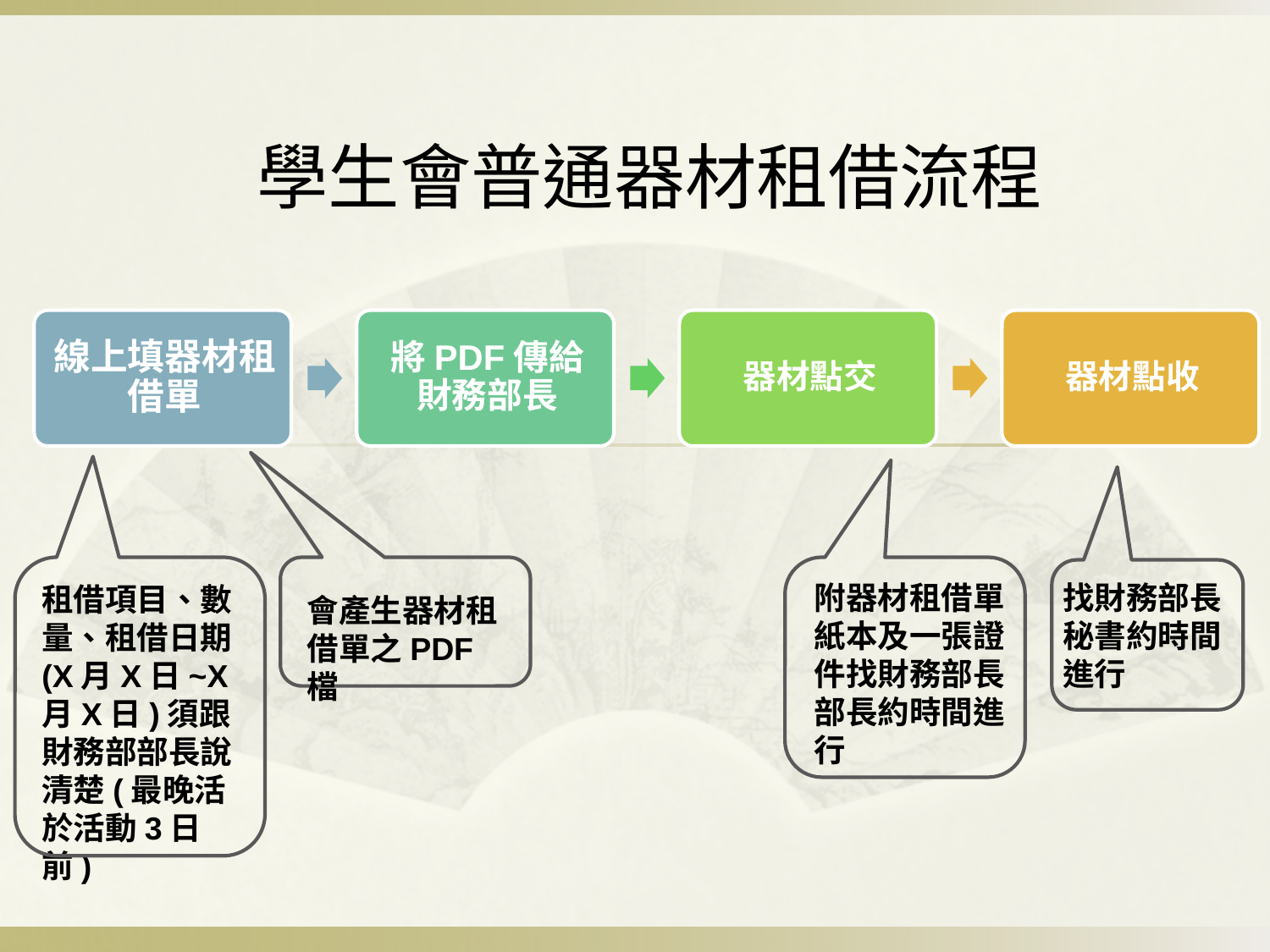

學生會普通器材租借流程
線上填器材租借單

將PDF傳給財務部長

器材點交

器材點收

附器材租借單紙本及一張證件找財務部長部長約時間進行

租借項目、數量、租借日期(X月X日~X月X日)須跟財務部部長說清楚(最晚活於活動3日前)

會產生器材租借單之PDF檔

找財務部長秘書約時間進行